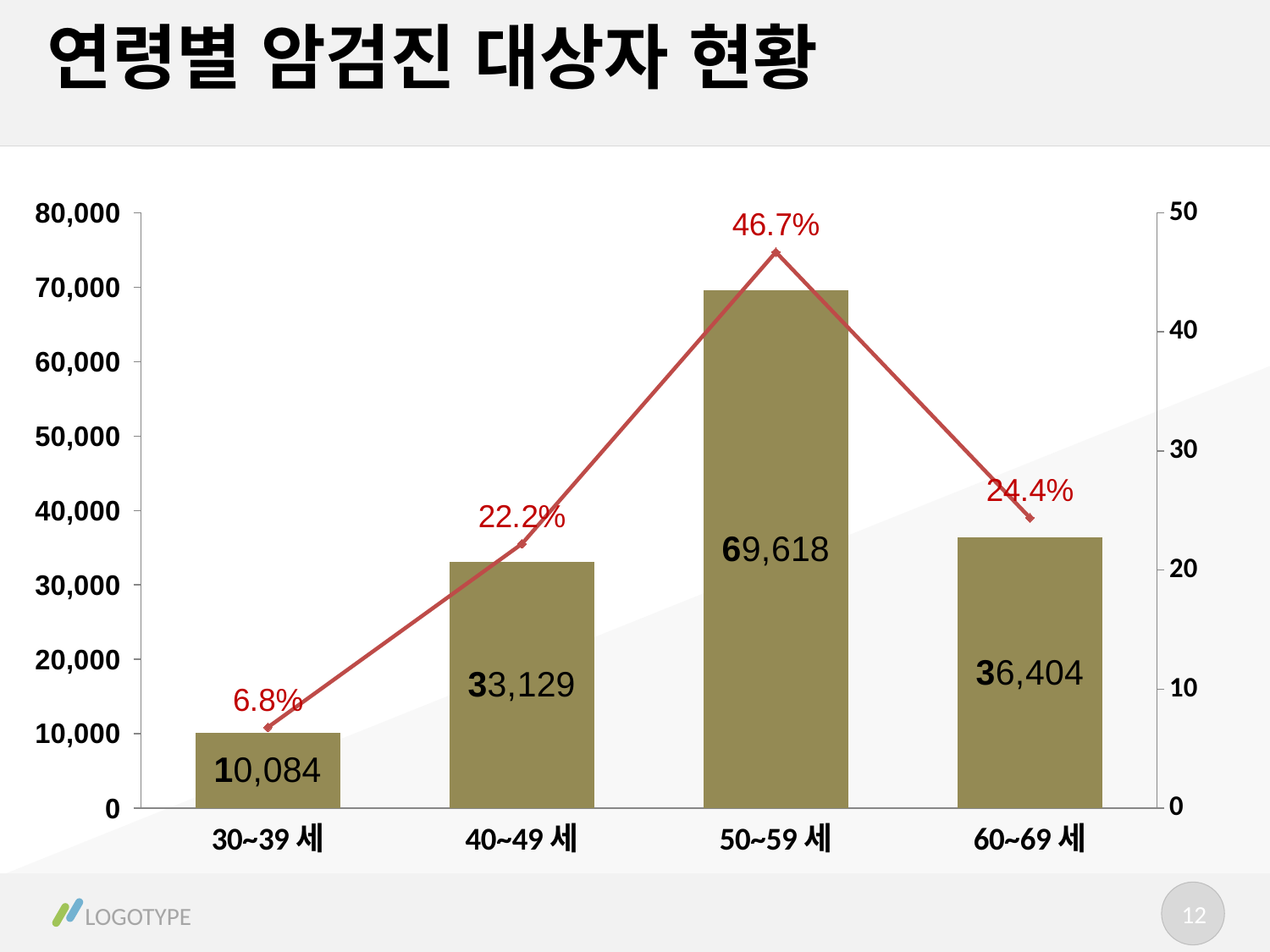

# 연령별 암검진 대상자 현황

### Chart

| Category |  |  |
|---|---|---|
| 30~39세 | 10084.0 | 6.8 |
| 40~49세 | 33129.0 | 22.2 |
| 50~59세 | 69618.0 | 46.7 |
| 60~69세 | 36404.0 | 24.4 |